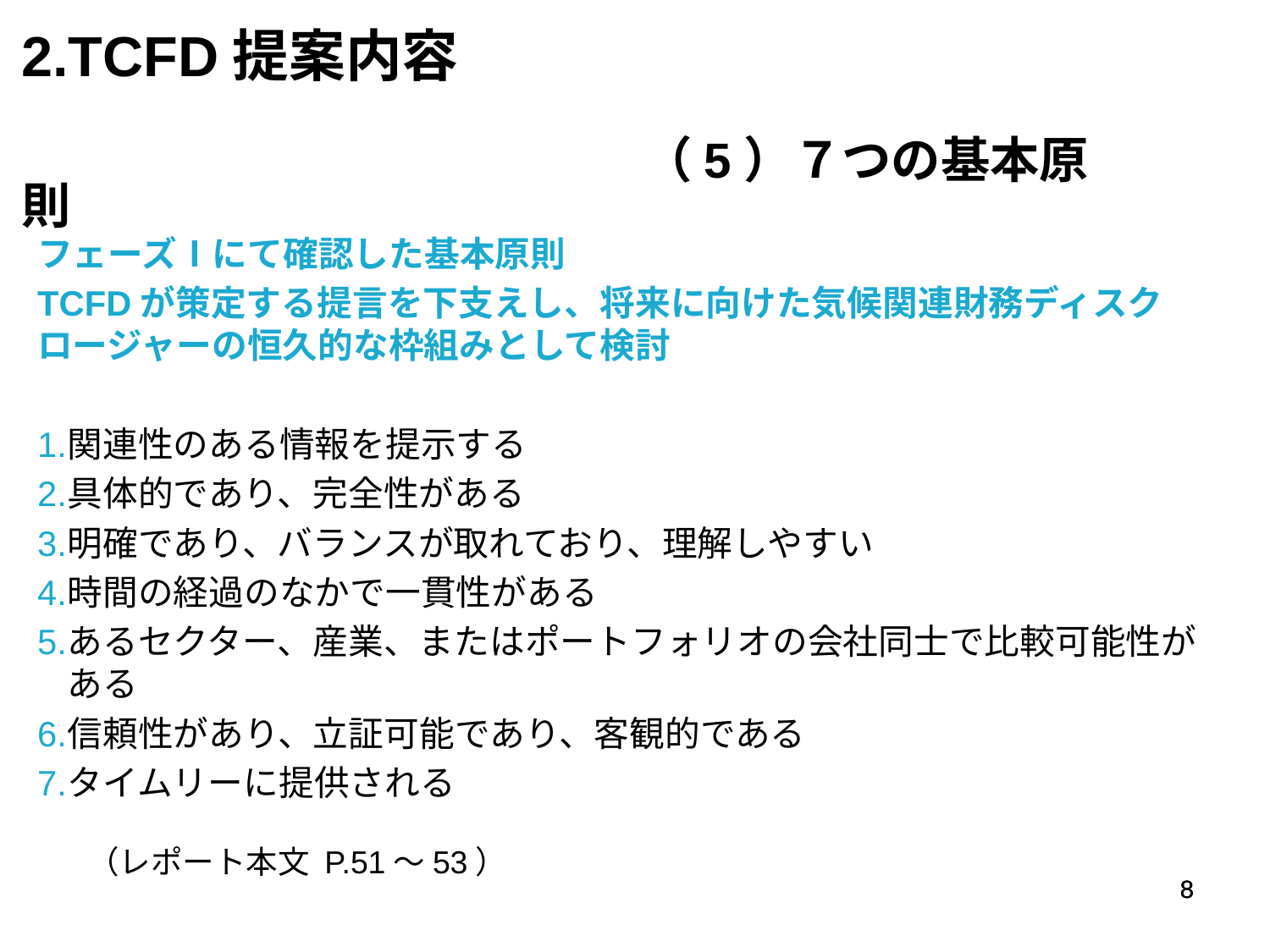

2.TCFD提案内容　　　　　　　　　　　　　　　　　　　　　　　　　　　　　　　　　　　　　　　　　（5）７つの基本原則

フェーズⅠにて確認した基本原則
TCFDが策定する提言を下支えし、将来に向けた気候関連財務ディスクロージャーの恒久的な枠組みとして検討

関連性のある情報を提示する
具体的であり、完全性がある
明確であり、バランスが取れており、理解しやすい
時間の経過のなかで一貫性がある
あるセクター、産業、またはポートフォリオの会社同士で比較可能性がある
信頼性があり、立証可能であり、客観的である
タイムリーに提供される

（レポート本文 P.51～53）
8
8
8